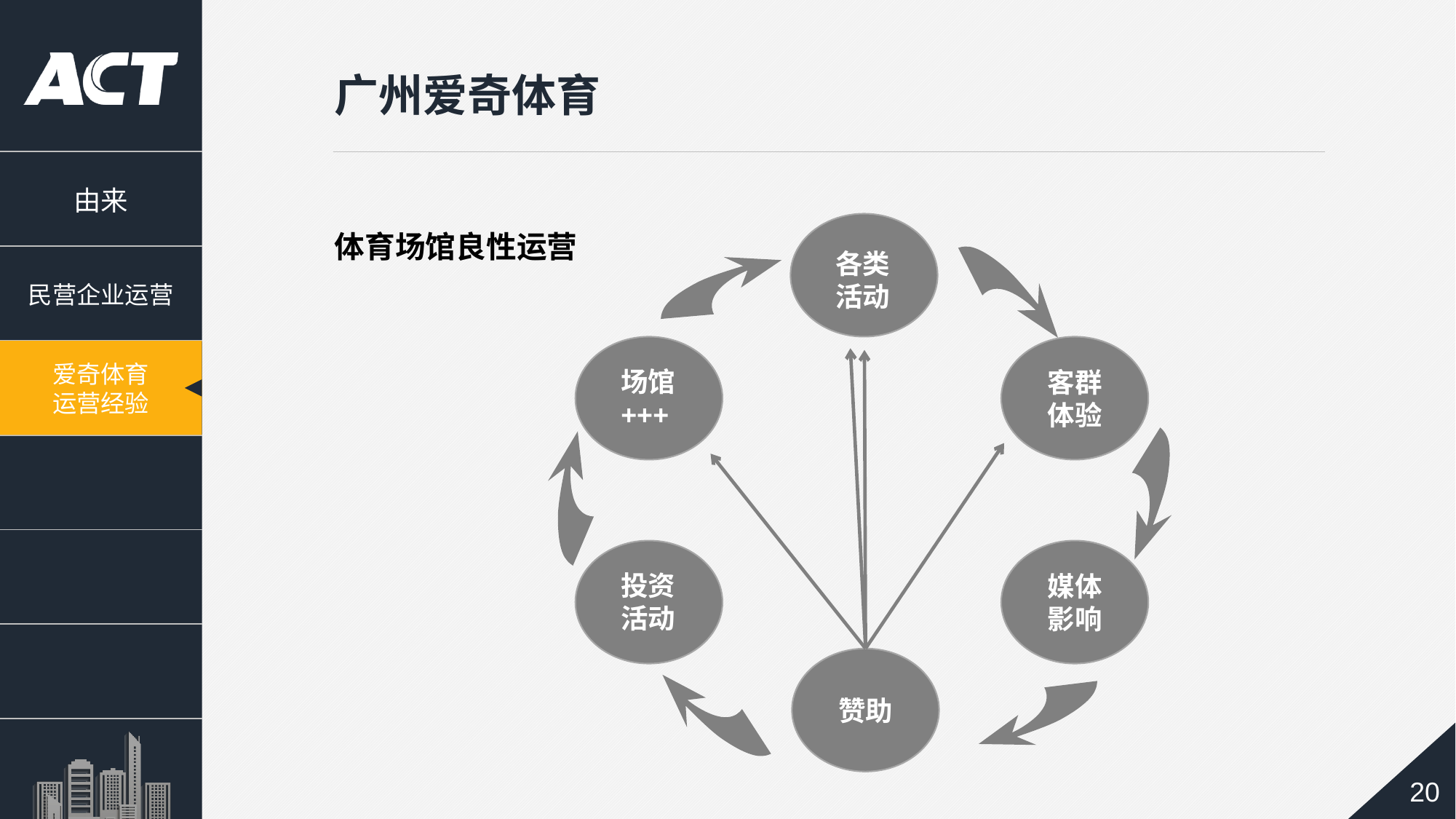

广州爱奇体育

体育场馆良性运营
各类活动

客群
体验
场馆+++

媒体
影响
投资活动
赞助